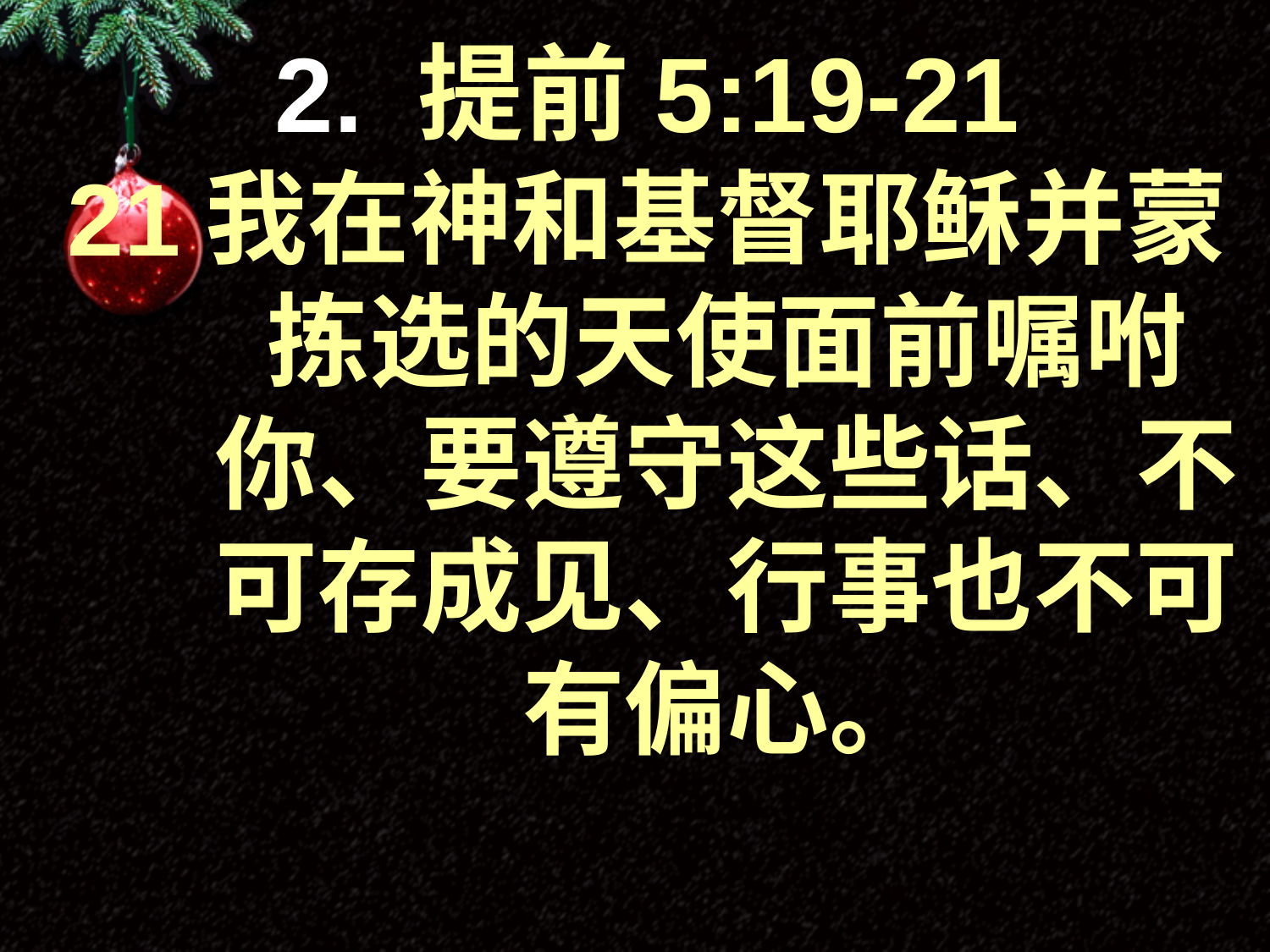

2. 提前5:19-21
21我在神和基督耶稣并蒙拣选的天使面前嘱咐你、要遵守这些话、不可存成见、行事也不可有偏心。